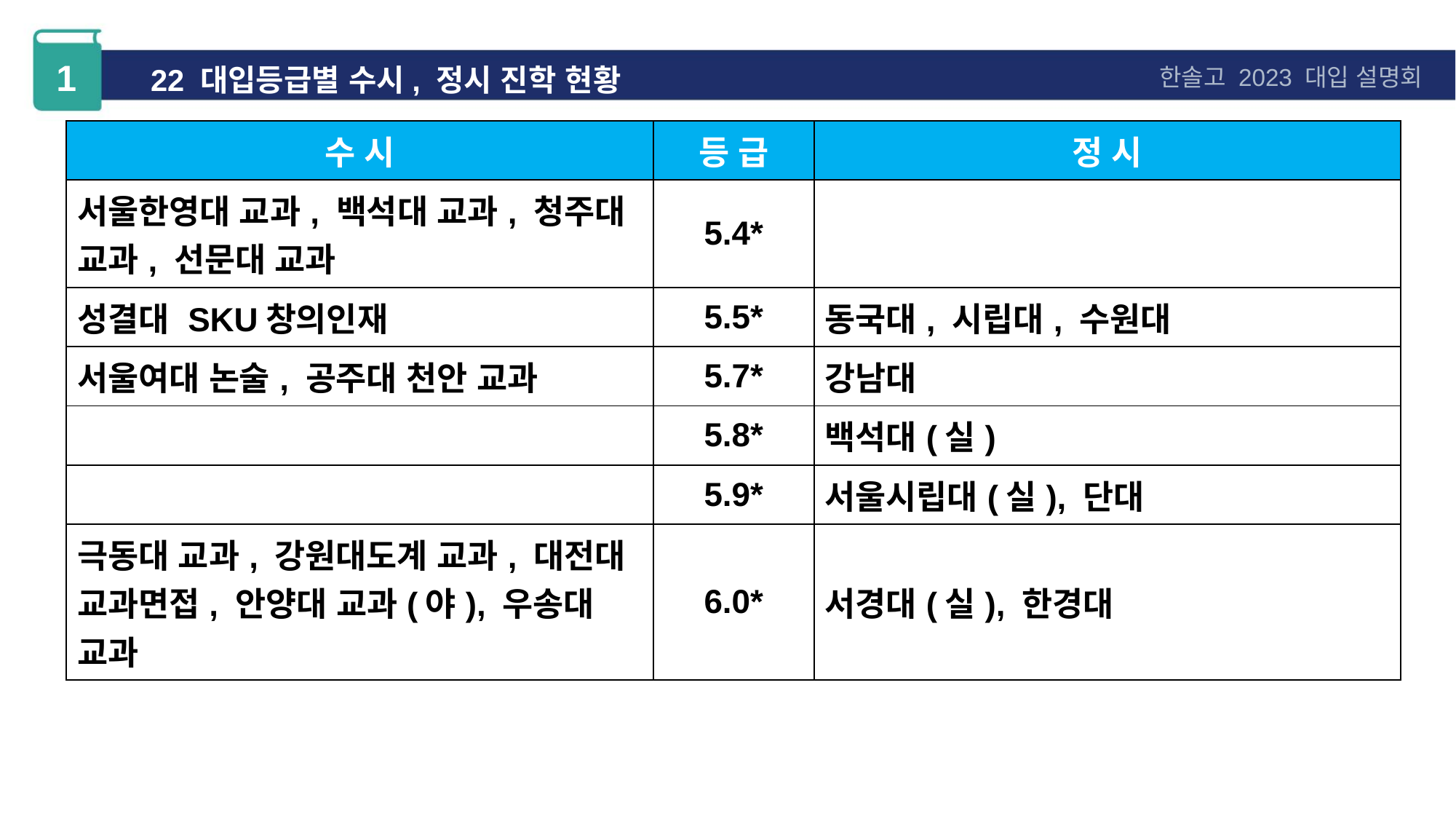

1
22 대입등급별 수시, 정시 진학 현황
한솔고 2023 대입 설명회
| 수 시 | 등 급 | 정 시 |
| --- | --- | --- |
| 서울한영대 교과, 백석대 교과, 청주대 교과, 선문대 교과 | 5.4\* |  |
| 성결대 SKU창의인재 | 5.5\* | 동국대, 시립대, 수원대 |
| 서울여대 논술, 공주대 천안 교과 | 5.7\* | 강남대 |
|  | 5.8\* | 백석대(실) |
|  | 5.9\* | 서울시립대(실), 단대 |
| 극동대 교과, 강원대도계 교과, 대전대 교과면접, 안양대 교과(야), 우송대 교과 | 6.0\* | 서경대(실), 한경대 |